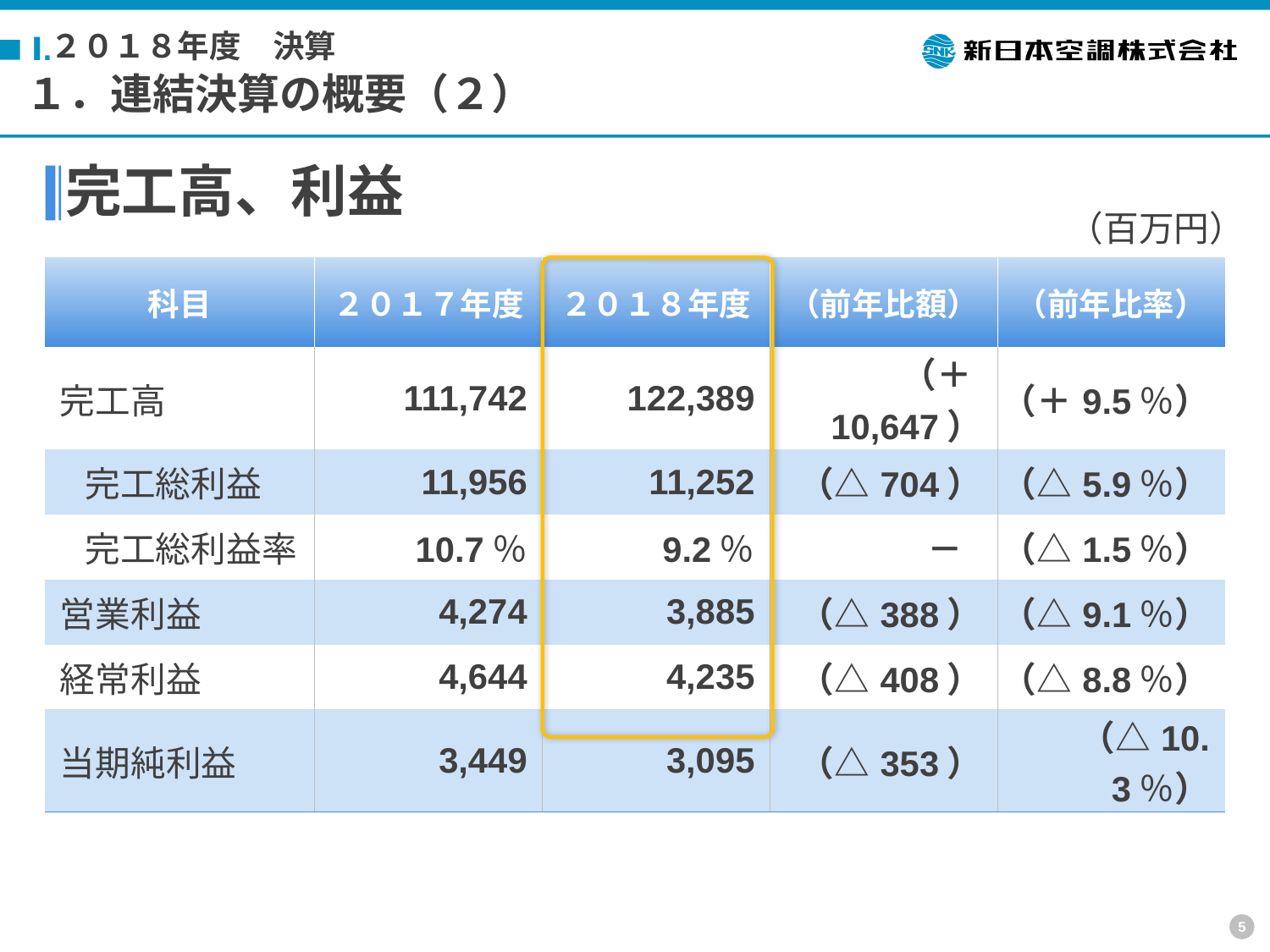

２０１８年度　決算
Ⅰ.
１．連結決算の概要（２）
完工高、利益

（百万円）

| 科目 | ２０１７年度 | ２０１８年度 | （前年比額） | （前年比率） |
| --- | --- | --- | --- | --- |
| 完工高 | 111,742 | 122,389 | （＋10,647） | （＋9.5％） |
| 完工総利益 | 11,956 | 11,252 | （△704） | （△5.9％） |
| 完工総利益率 | 10.7％ | 9.2％ | － | （△1.5％） |
| 営業利益 | 4,274 | 3,885 | （△388） | （△9.1％） |
| 経常利益 | 4,644 | 4,235 | （△408） | （△8.8％） |
| 当期純利益 | 3,449 | 3,095 | （△353） | （△10.3％） |